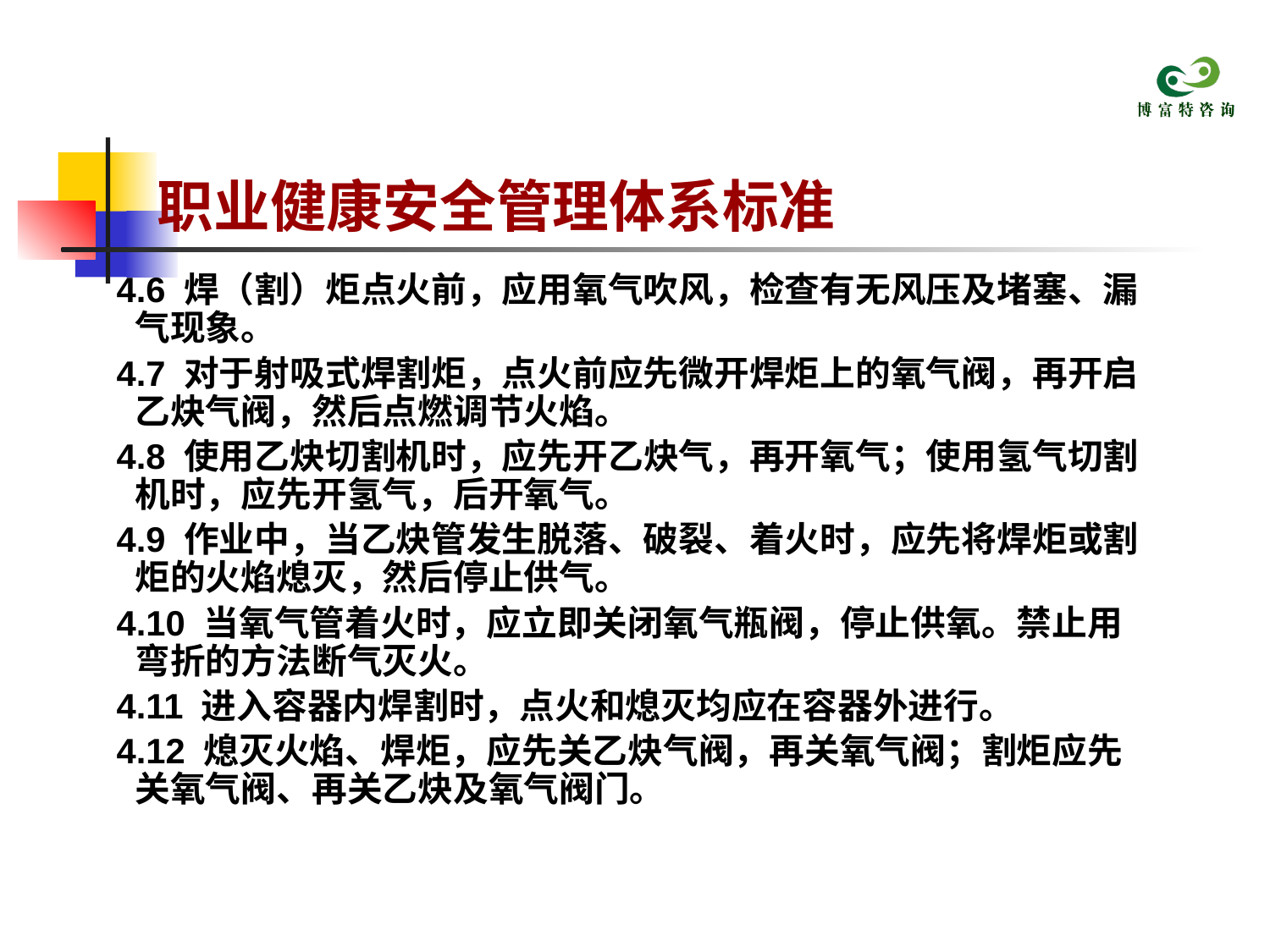

# 职业健康安全管理体系标准
   4.6 焊（割）炬点火前，应用氧气吹风，检查有无风压及堵塞、漏气现象。
   4.7 对于射吸式焊割炬，点火前应先微开焊炬上的氧气阀，再开启乙炔气阀，然后点燃调节火焰。
   4.8 使用乙炔切割机时，应先开乙炔气，再开氧气；使用氢气切割机时，应先开氢气，后开氧气。
   4.9 作业中，当乙炔管发生脱落、破裂、着火时，应先将焊炬或割炬的火焰熄灭，然后停止供气。
   4.10 当氧气管着火时，应立即关闭氧气瓶阀，停止供氧。禁止用弯折的方法断气灭火。
   4.11 进入容器内焊割时，点火和熄灭均应在容器外进行。
   4.12 熄灭火焰、焊炬，应先关乙炔气阀，再关氧气阀；割炬应先关氧气阀、再关乙炔及氧气阀门。

96